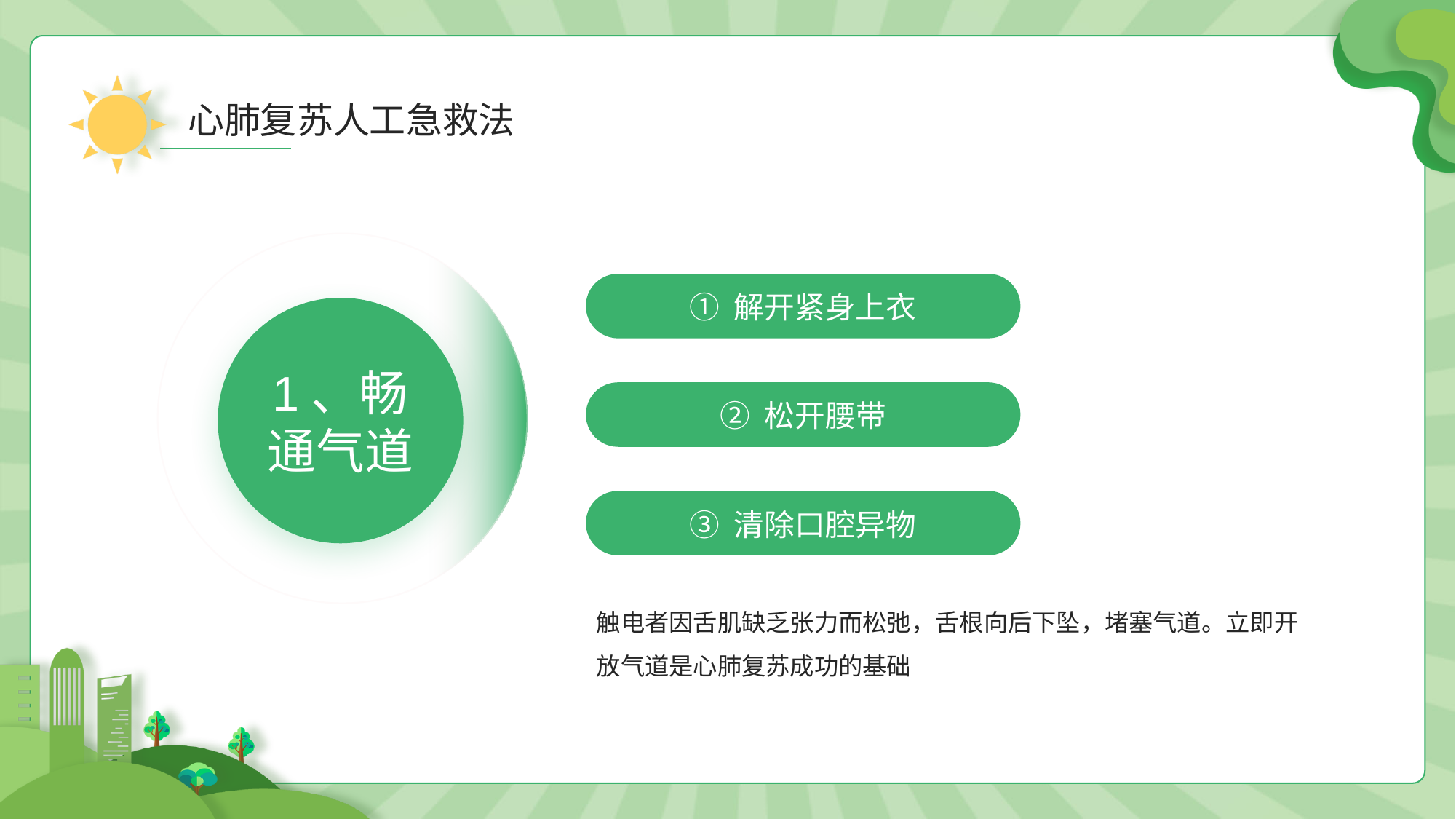

心肺复苏人工急救法

1、畅通气道
① 解开紧身上衣
② 松开腰带
③ 清除口腔异物
触电者因舌肌缺乏张力而松弛，舌根向后下坠，堵塞气道。立即开放气道是心肺复苏成功的基础